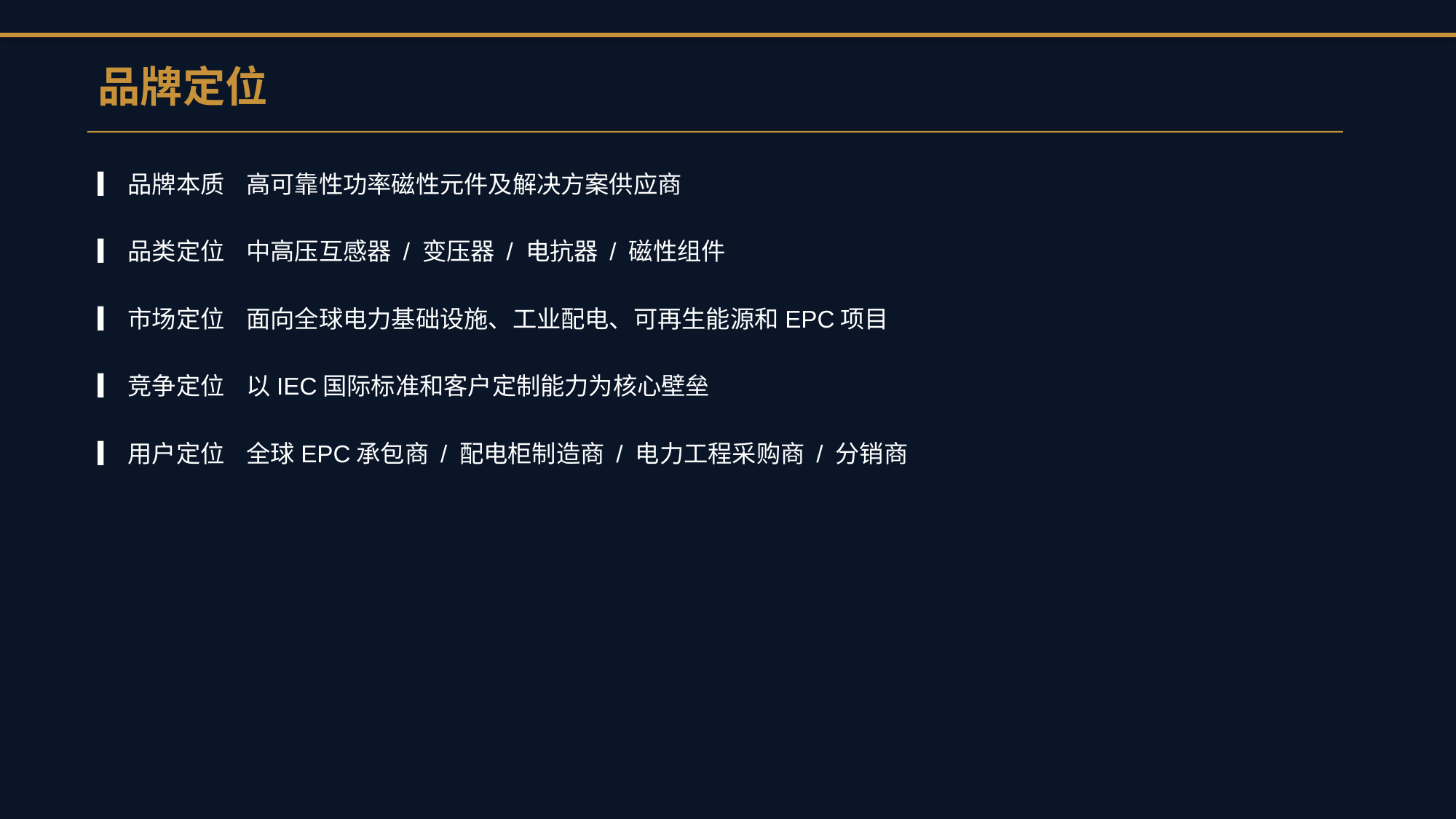

品牌定位

▎品牌本质    高可靠性功率磁性元件及解决方案供应商

▎品类定位    中高压互感器 / 变压器 / 电抗器 / 磁性组件

▎市场定位    面向全球电力基础设施、工业配电、可再生能源和EPC项目

▎竞争定位    以IEC国际标准和客户定制能力为核心壁垒

▎用户定位    全球EPC承包商 / 配电柜制造商 / 电力工程采购商 / 分销商